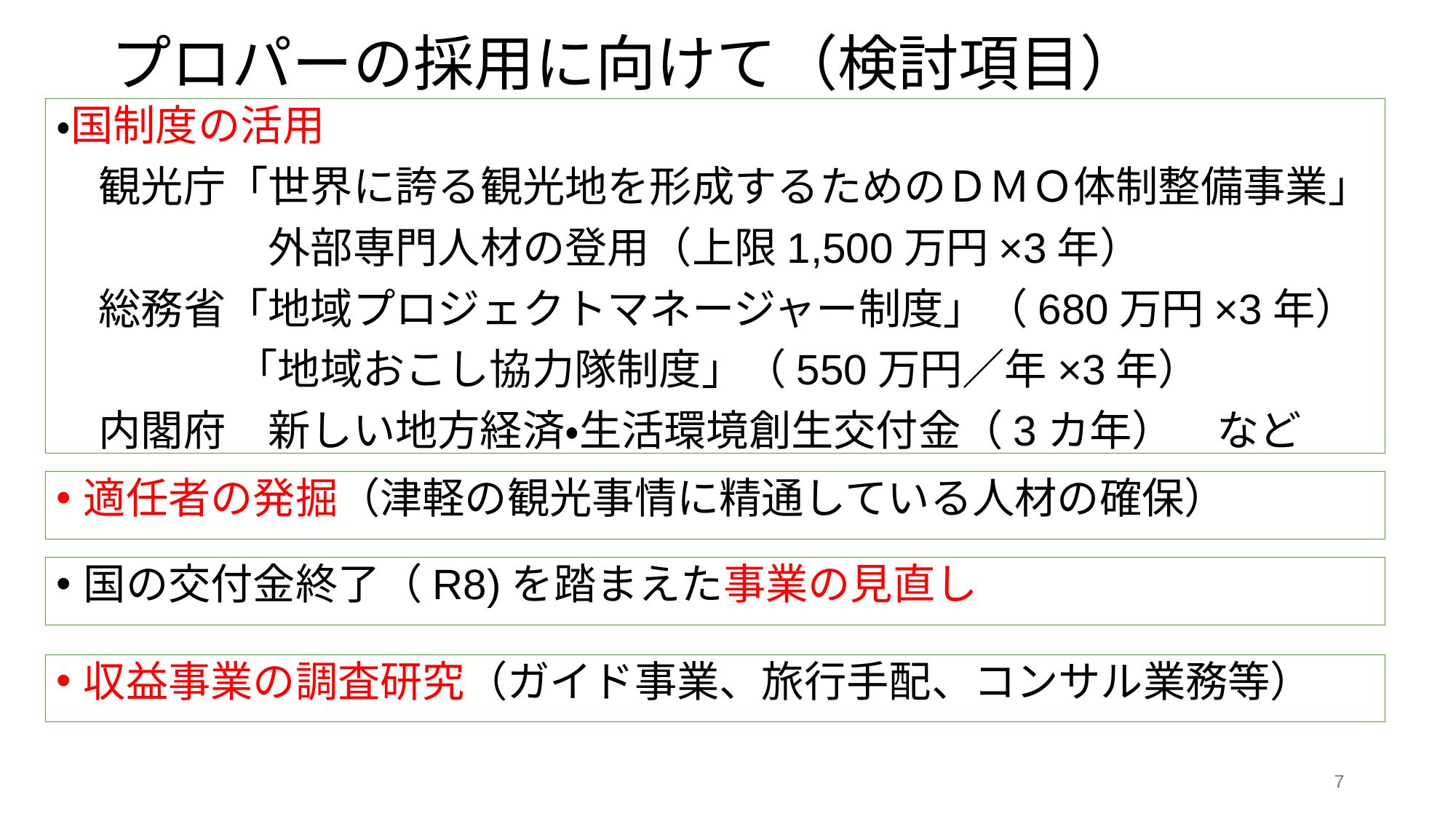

# プロパーの採用に向けて（検討項目）
・国制度の活用
　観光庁「世界に誇る観光地を形成するためのＤＭＯ体制整備事業」
　　　　　外部専門人材の登用（上限1,500万円×3年）
　総務省「地域プロジェクトマネージャー制度」（680万円×3年）
　 　　　「地域おこし協力隊制度」（550万円／年×3年）
　内閣府　新しい地方経済・生活環境創生交付金（3カ年）　など
適任者の発掘（津軽の観光事情に精通している人材の確保）
国の交付金終了（R8)を踏まえた事業の見直し

収益事業の調査研究（ガイド事業、旅行手配、コンサル業務等）

7